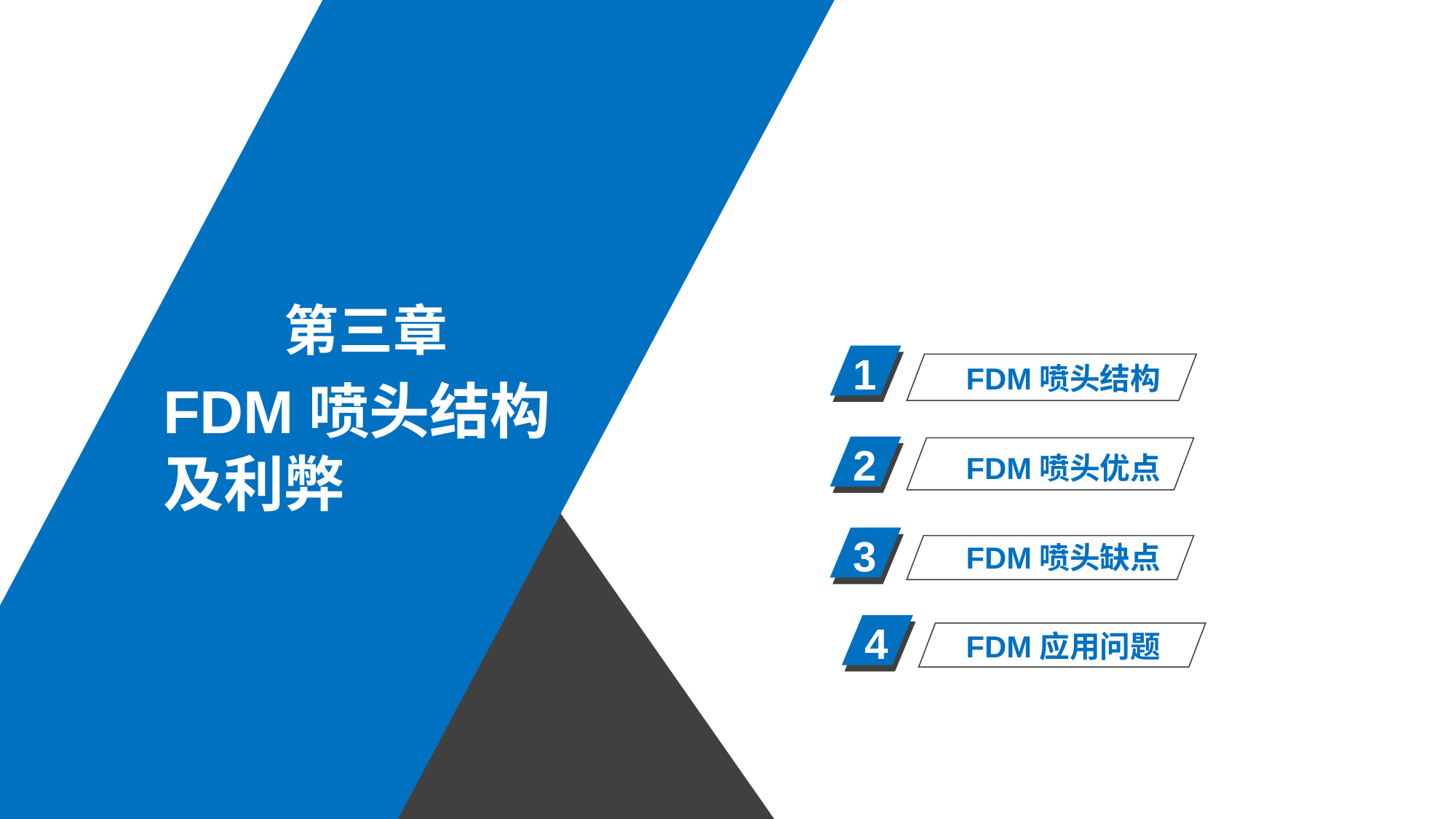

第三章
1

FDM喷头结构
FDM喷头结构及利弊
2

FDM喷头优点

3

FDM喷头缺点

4

FDM应用问题